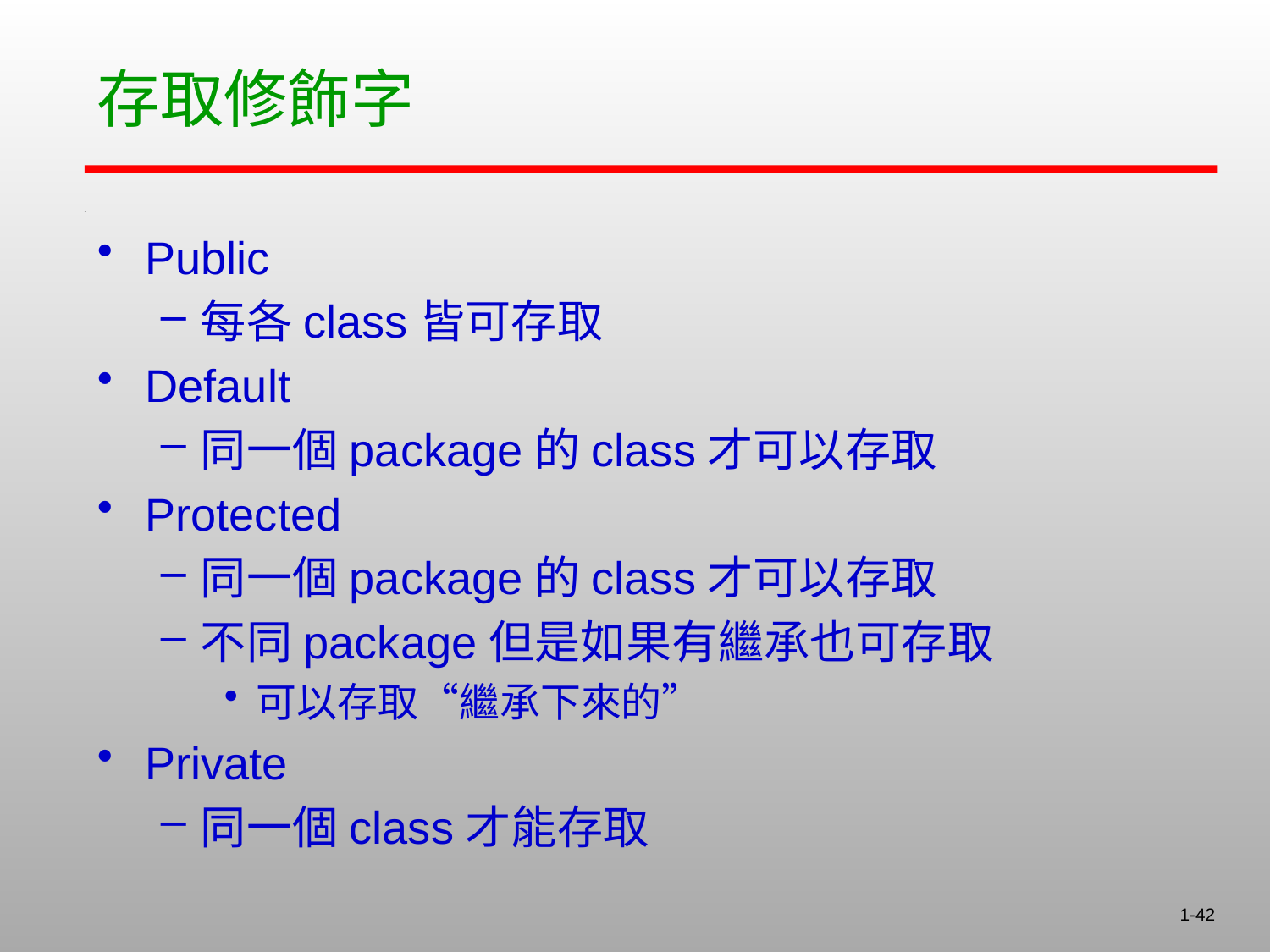

# 存取修飾字
Public
每各class皆可存取
Default
同一個package的class才可以存取
Protected
同一個package的class才可以存取
不同package但是如果有繼承也可存取
可以存取“繼承下來的”
Private
同一個class才能存取

1-42